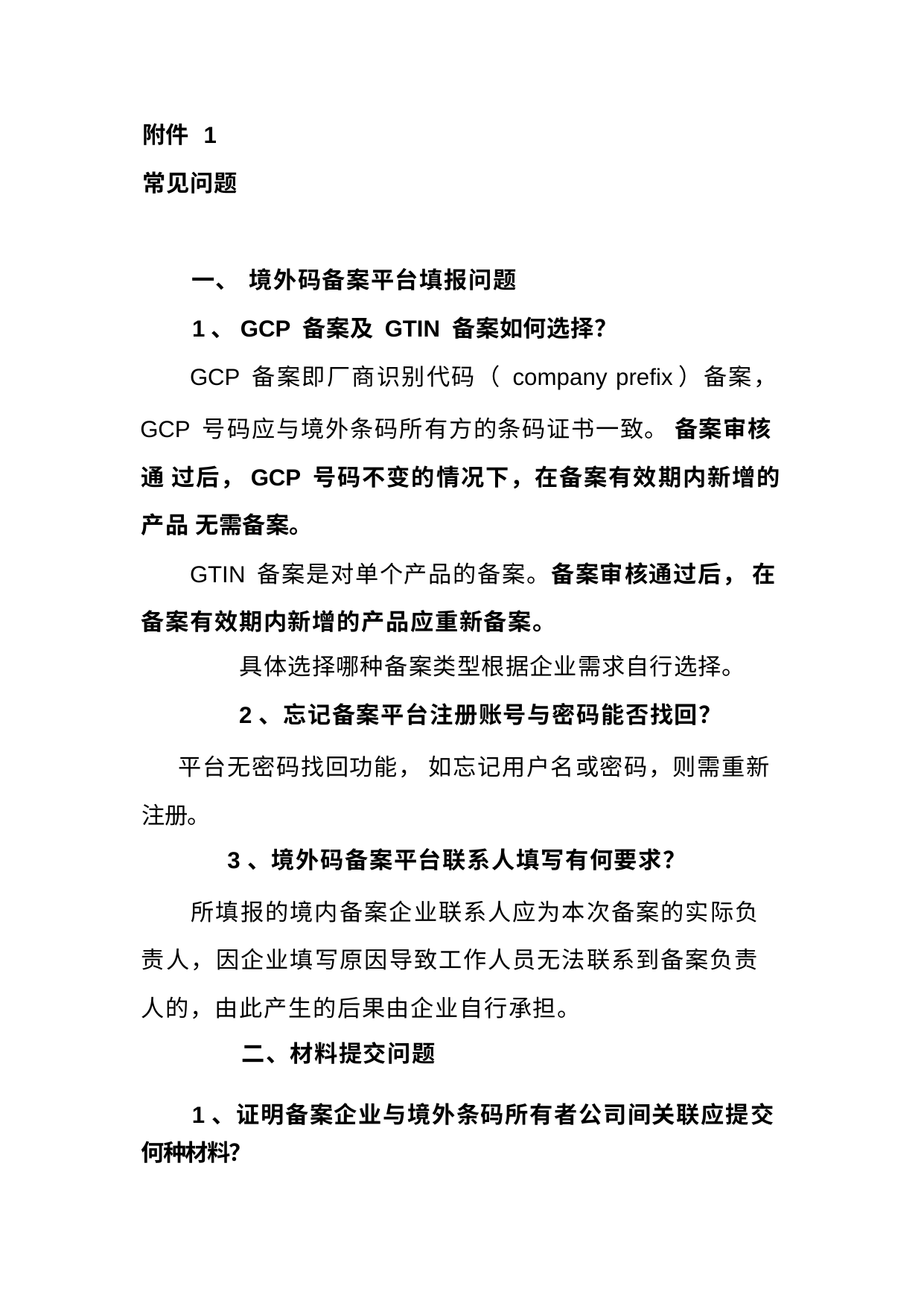

附件 1
常见问题

一、 境外码备案平台填报问题
1、GCP 备案及 GTIN 备案如何选择？
GCP 备案即厂商识别代码（ company prefix）备案，
GCP 号码应与境外条码所有方的条码证书一致。 备案审核通 过后，GCP 号码不变的情况下，在备案有效期内新增的产品 无需备案。
GTIN 备案是对单个产品的备案。备案审核通过后， 在  备案有效期内新增的产品应重新备案。
具体选择哪种备案类型根据企业需求自行选择。
2、忘记备案平台注册账号与密码能否找回？
平台无密码找回功能， 如忘记用户名或密码，则需重新  注册。
3、境外码备案平台联系人填写有何要求？
所填报的境内备案企业联系人应为本次备案的实际负   责人，因企业填写原因导致工作人员无法联系到备案负责   人的，由此产生的后果由企业自行承担。
二、材料提交问题

1、证明备案企业与境外条码所有者公司间关联应提交  何种材料？